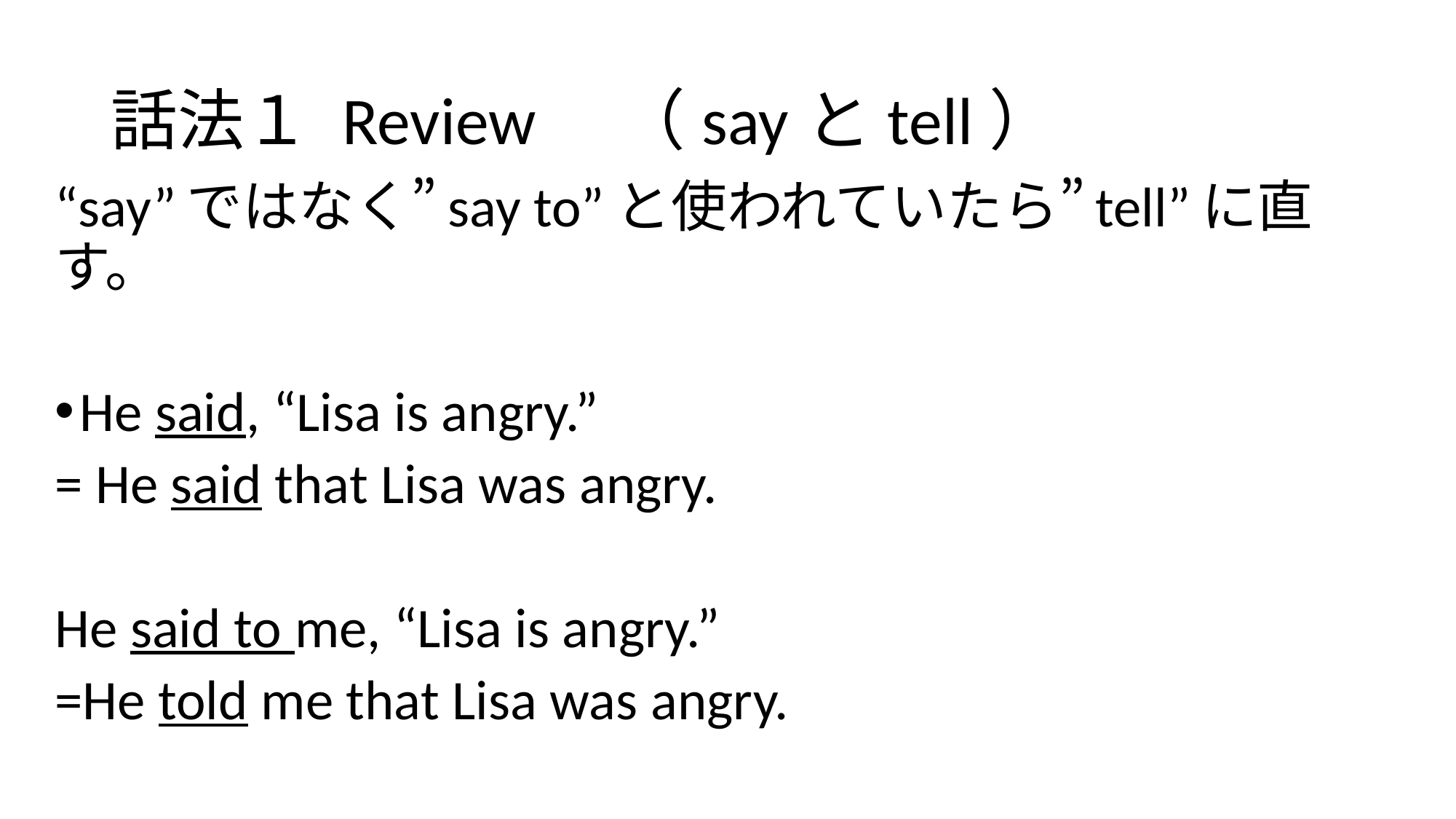

# 話法１ Review　（sayとtell）
“say”ではなく”say to”と使われていたら”tell”に直す。

He said, “Lisa is angry.”
= He said that Lisa was angry.

He said to me, “Lisa is angry.”
=He told me that Lisa was angry.